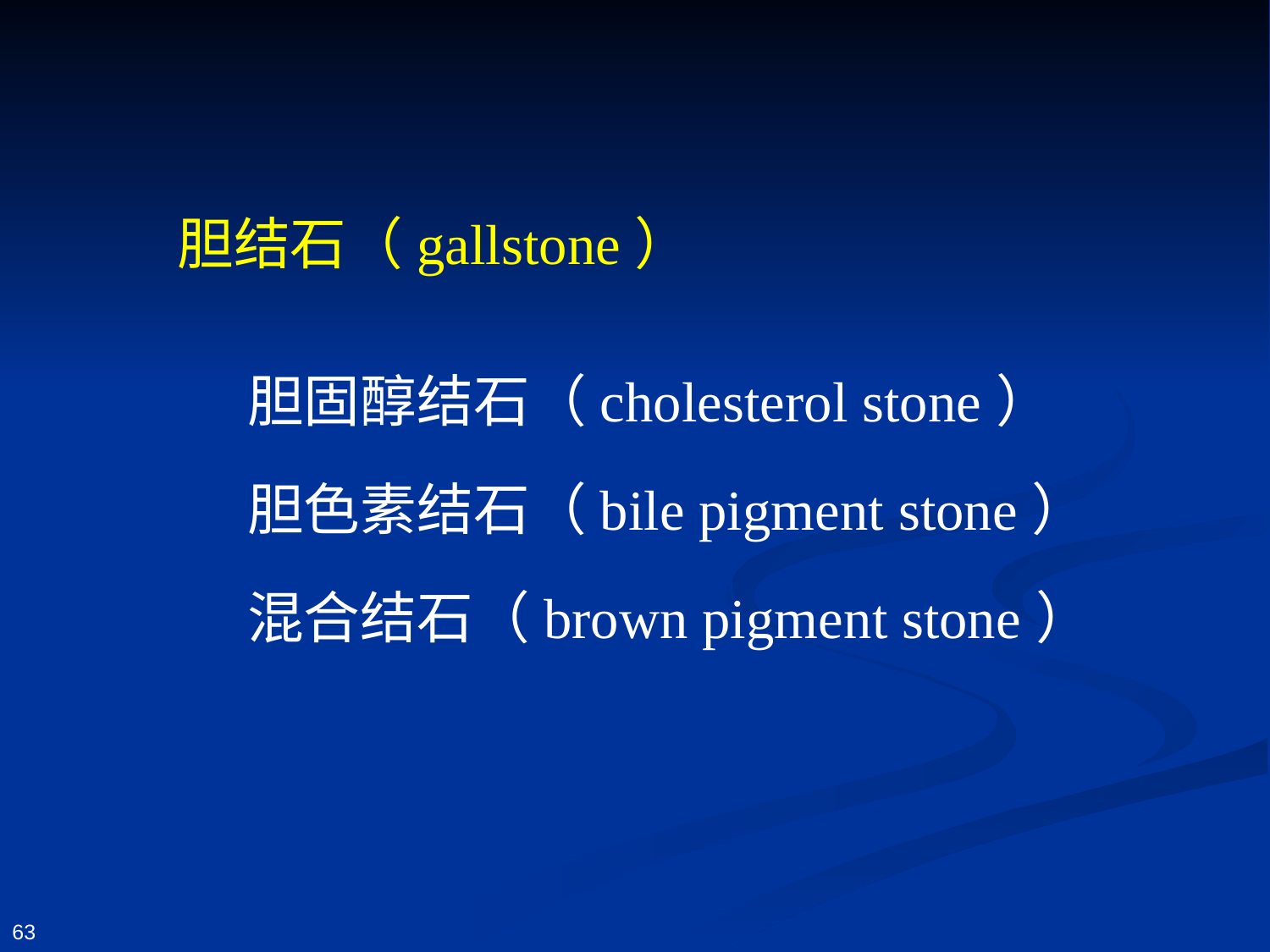

胆结石（gallstone）
胆固醇结石（cholesterol stone）
胆色素结石（bile pigment stone）
混合结石（brown pigment stone）
63